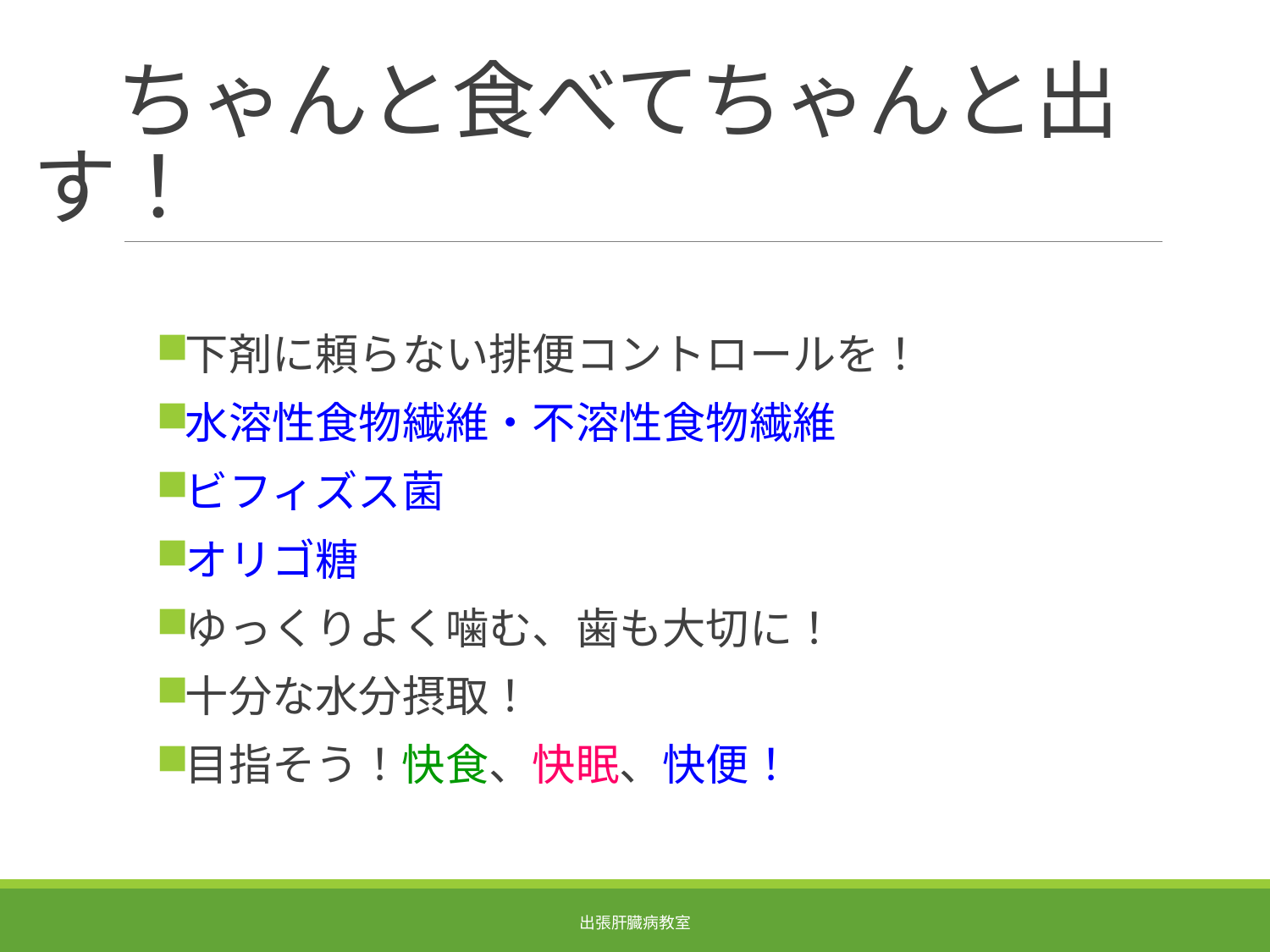

# ちゃんと食べてちゃんと出す！

下剤に頼らない排便コントロールを！
水溶性食物繊維・不溶性食物繊維
ビフィズス菌
オリゴ糖
ゆっくりよく噛む、歯も大切に！
十分な水分摂取！
目指そう！快食、快眠、快便！
出張肝臓病教室